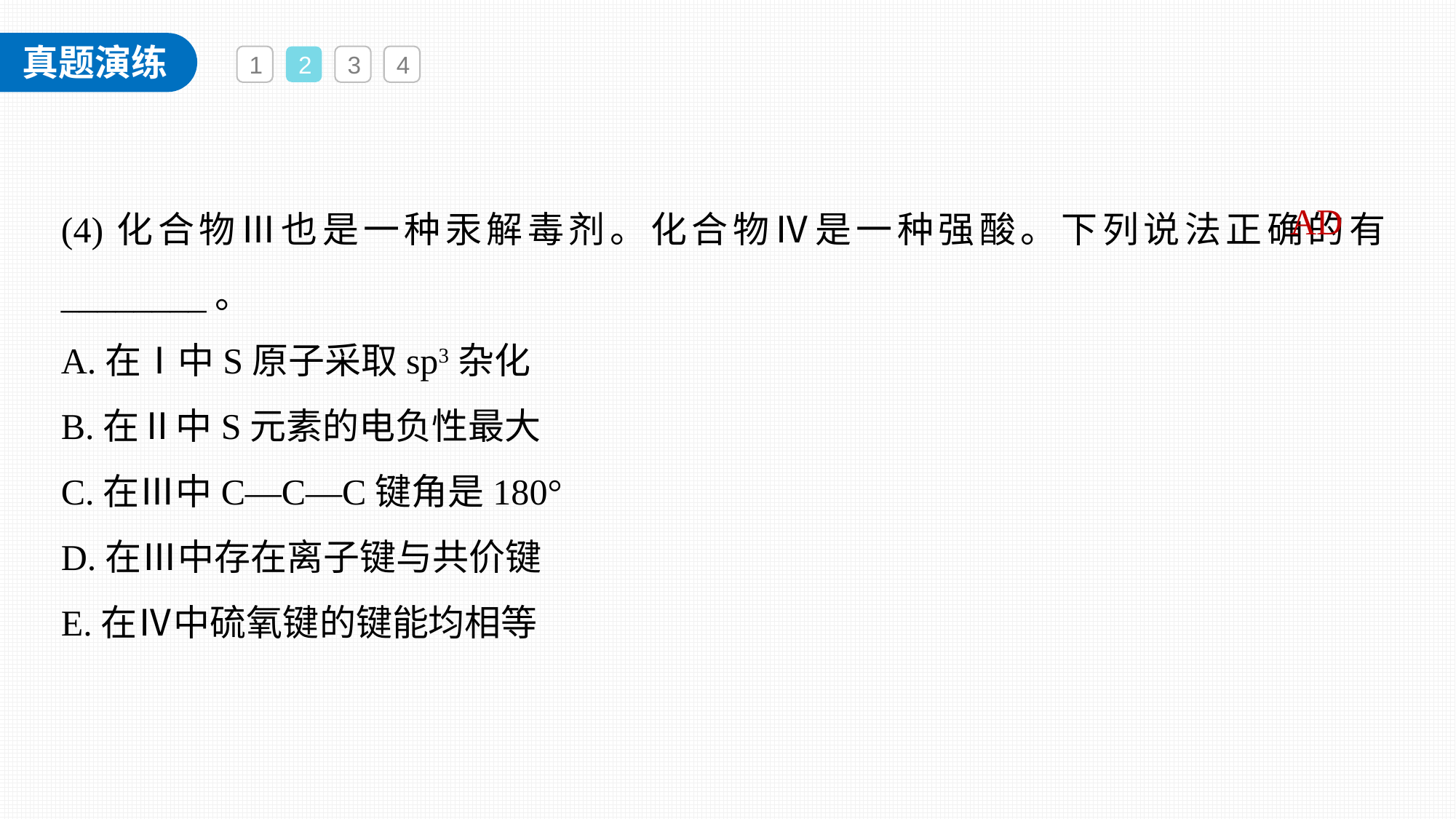

1
2
3
4
(4)化合物Ⅲ也是一种汞解毒剂。化合物Ⅳ是一种强酸。下列说法正确的有________。
A.在Ⅰ中S原子采取sp3杂化
B.在Ⅱ中S元素的电负性最大
C.在Ⅲ中C—C—C键角是180°
D.在Ⅲ中存在离子键与共价键
E.在Ⅳ中硫氧键的键能均相等
AD